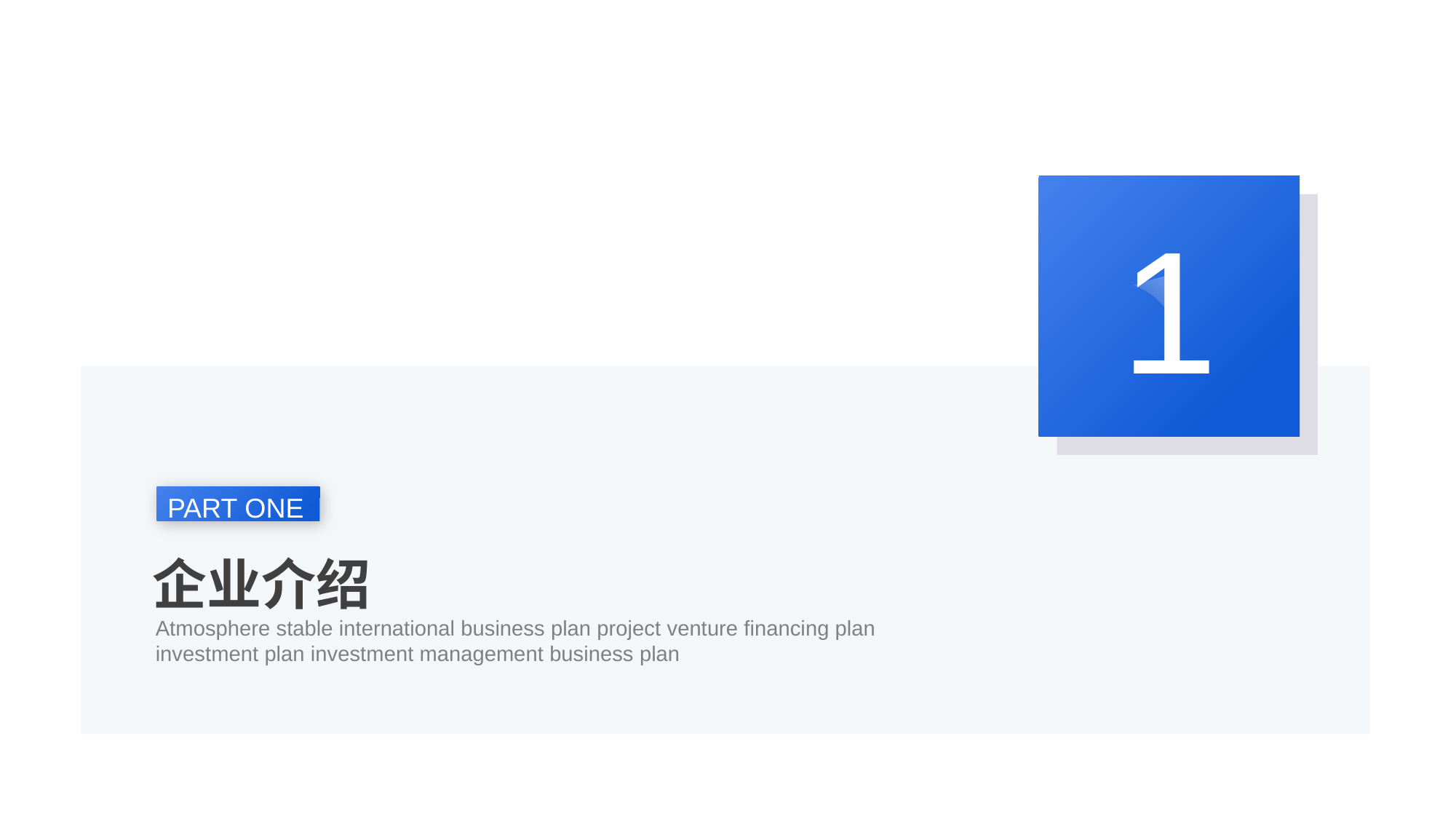

https://www.ypppt.com/

1

PART ONE
企业介绍
Atmosphere stable international business plan project venture financing plan investment plan investment management business plan